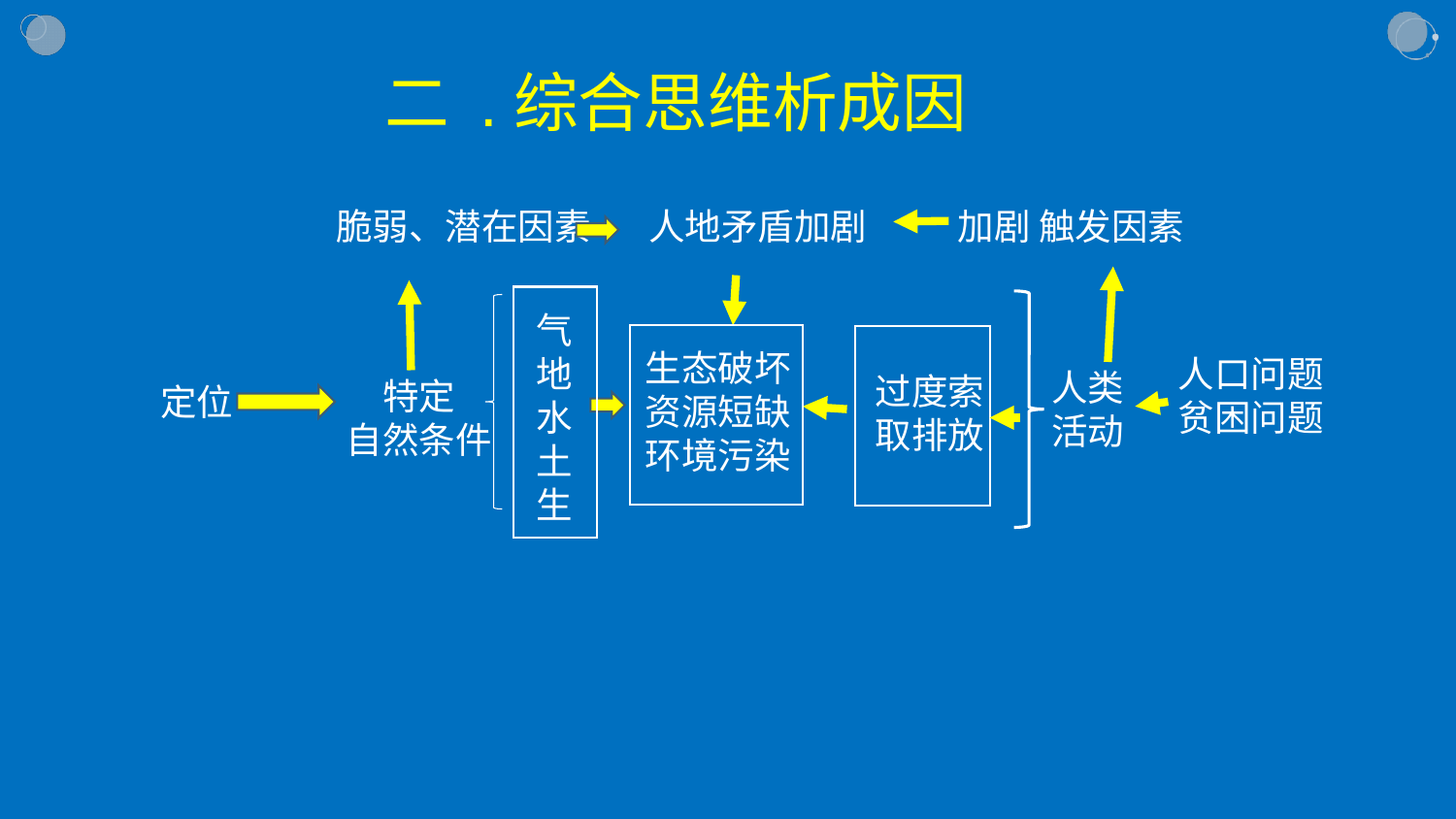

二 .综合思维析成因

脆弱、潜在因素       人地矛盾加剧           加剧 触发因素

气
地
水
土
生

人口问题
贫困问题

生态破坏
资源短缺
环境污染
人类
活动

  过度索
  取排放

特定
自然条件
定位